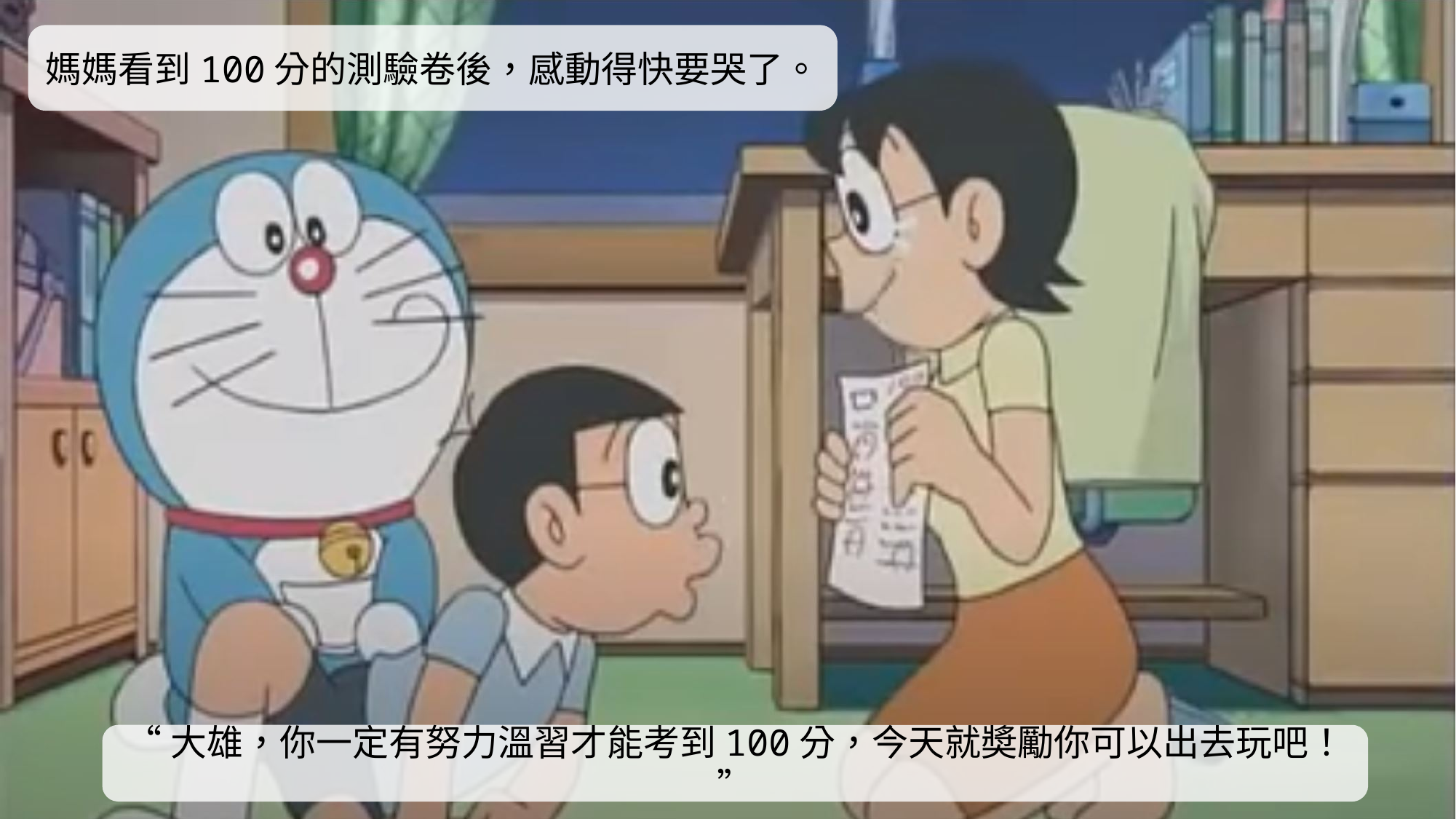

媽媽看到100分的測驗卷後，感動得快要哭了。
“大雄，你一定有努力溫習才能考到100分，今天就奬勵你可以出去玩吧！”